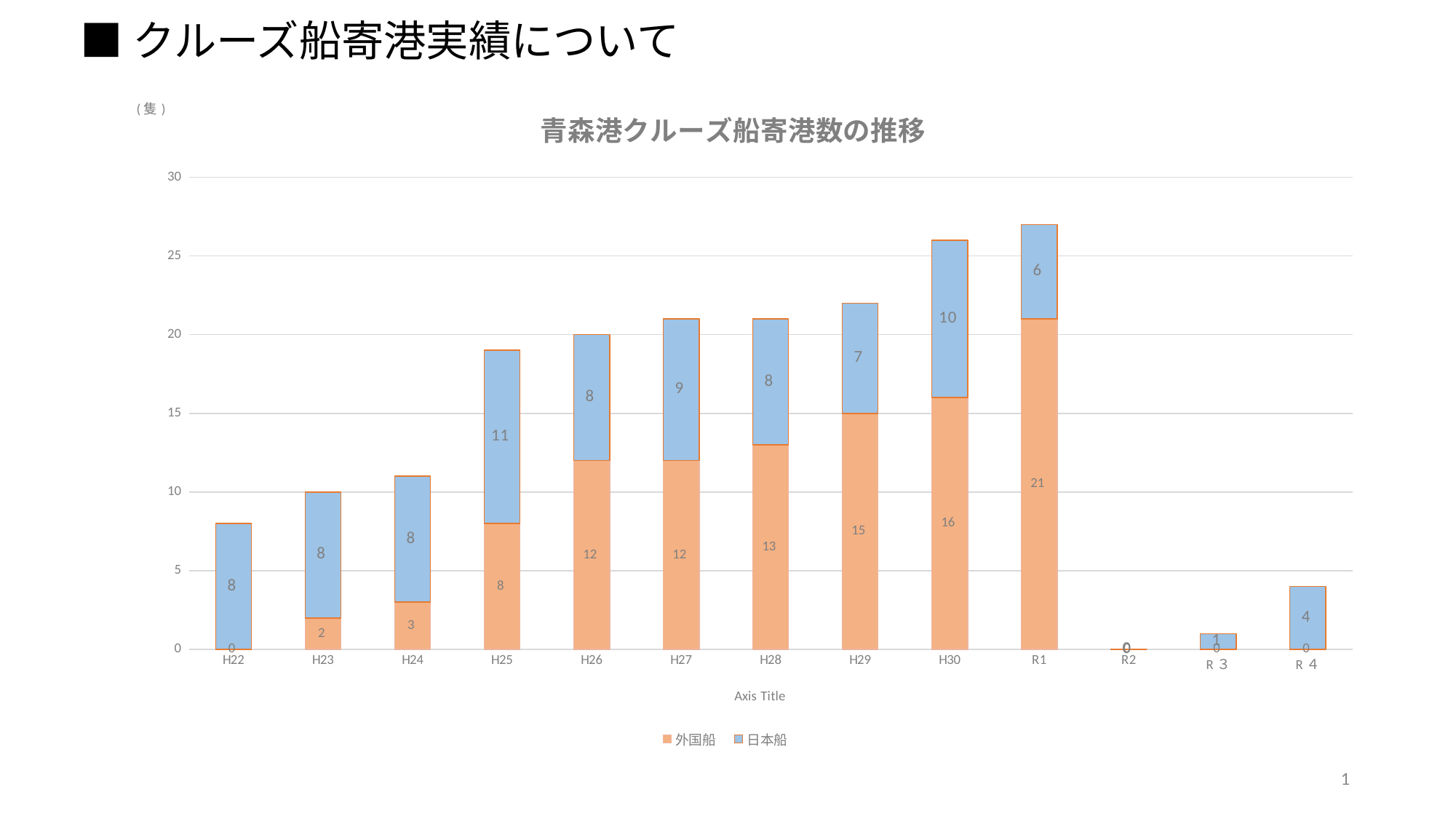

# ■クルーズ船寄港実績について

### Chart: 青森港クルーズ船寄港数の推移

| Category | 外国船 | 日本船 |  |
|---|---|---|---|
| H22 | 0.0 | 8.0 | None |
| H23 | 2.0 | 8.0 | None |
| H24 | 3.0 | 8.0 | None |
| H25 | 8.0 | 11.0 | None |
| H26 | 12.0 | 8.0 | None |
| H27 | 12.0 | 9.0 | None |
| H28 | 13.0 | 8.0 | None |
| H29 | 15.0 | 7.0 | None |
| H30 | 16.0 | 10.0 | None |
| R1 | 21.0 | 6.0 | None |
| R2 | 0.0 | 0.0 | None |
| R３ | 0.0 | 1.0 | None |
| R４ | 0.0 | 4.0 | None |
1